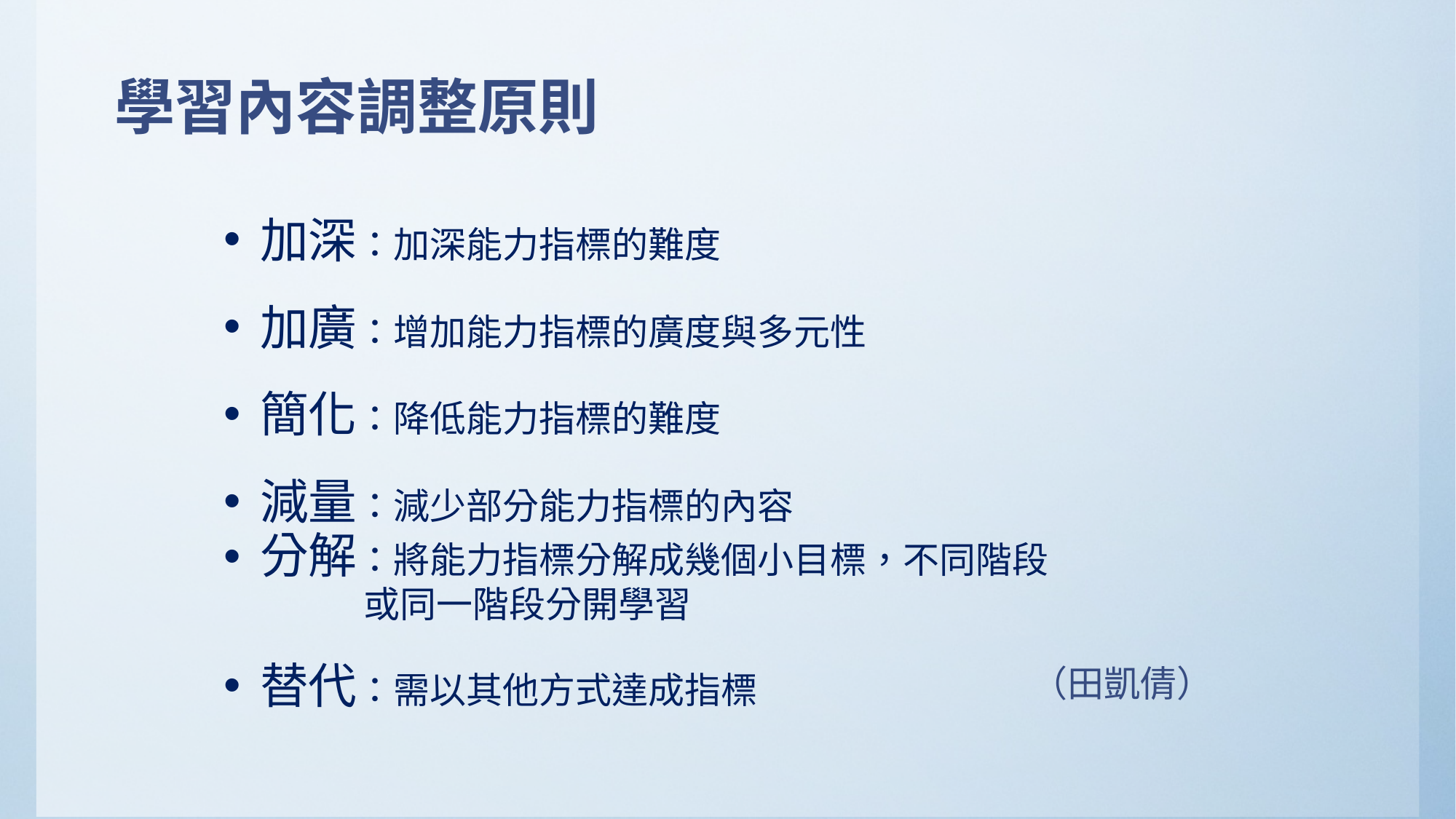

# 學習內容調整原則
加深：加深能力指標的難度
加廣：增加能力指標的廣度與多元性
簡化：降低能力指標的難度
減量：減少部分能力指標的內容
分解：將能力指標分解成幾個小目標，不同階段
                或同一階段分開學習
替代：需以其他方式達成指標
（田凱倩）